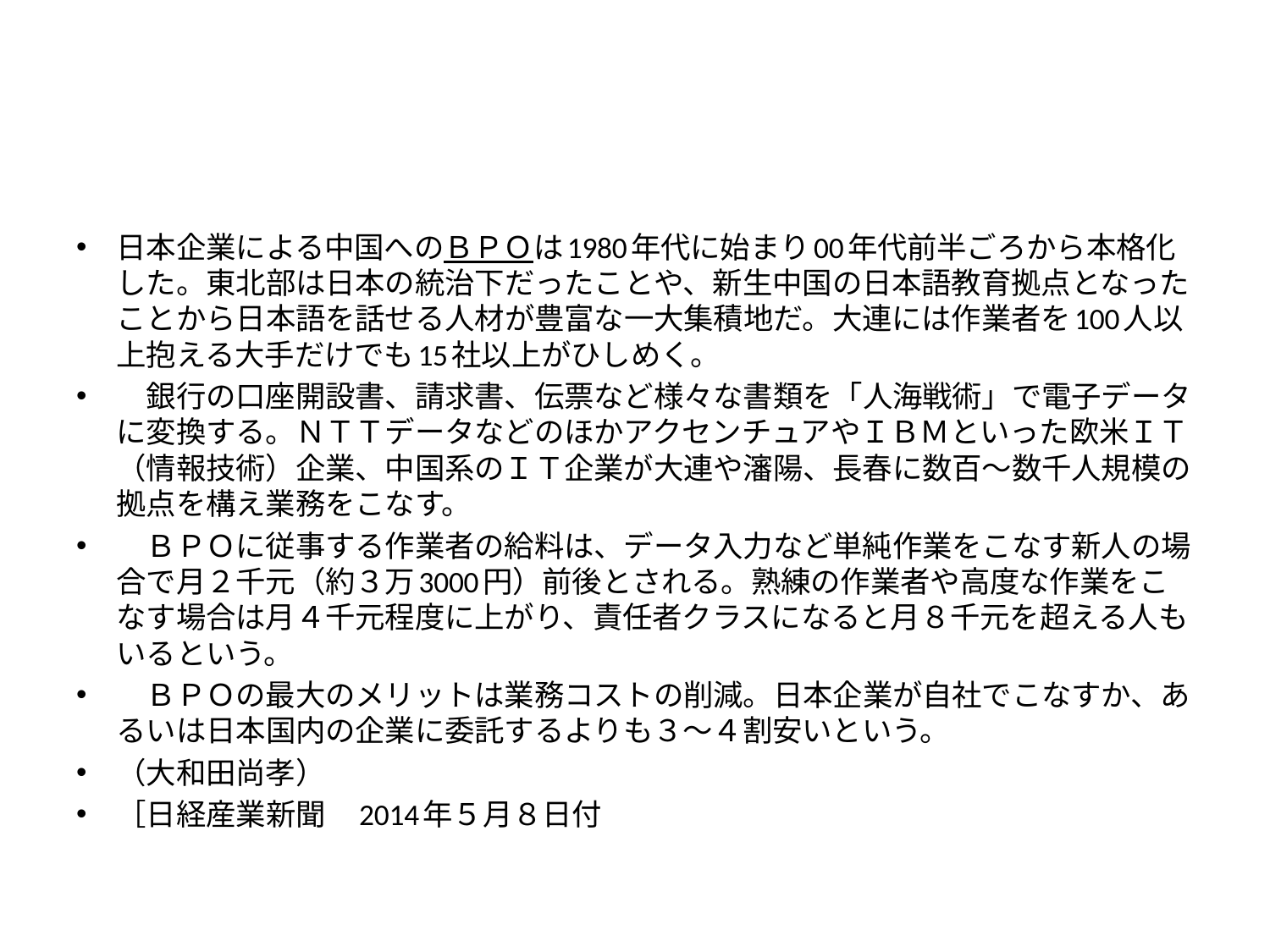

#
日本企業による中国へのＢＰＯは1980年代に始まり00年代前半ごろから本格化した。東北部は日本の統治下だったことや、新生中国の日本語教育拠点となったことから日本語を話せる人材が豊富な一大集積地だ。大連には作業者を100人以上抱える大手だけでも15社以上がひしめく。
　銀行の口座開設書、請求書、伝票など様々な書類を「人海戦術」で電子データに変換する。ＮＴＴデータなどのほかアクセンチュアやＩＢＭといった欧米ＩＴ（情報技術）企業、中国系のＩＴ企業が大連や瀋陽、長春に数百～数千人規模の拠点を構え業務をこなす。
　ＢＰＯに従事する作業者の給料は、データ入力など単純作業をこなす新人の場合で月２千元（約３万3000円）前後とされる。熟練の作業者や高度な作業をこなす場合は月４千元程度に上がり、責任者クラスになると月８千元を超える人もいるという。
　ＢＰＯの最大のメリットは業務コストの削減。日本企業が自社でこなすか、あるいは日本国内の企業に委託するよりも３～４割安いという。
（大和田尚孝）
［日経産業新聞　2014年５月８日付